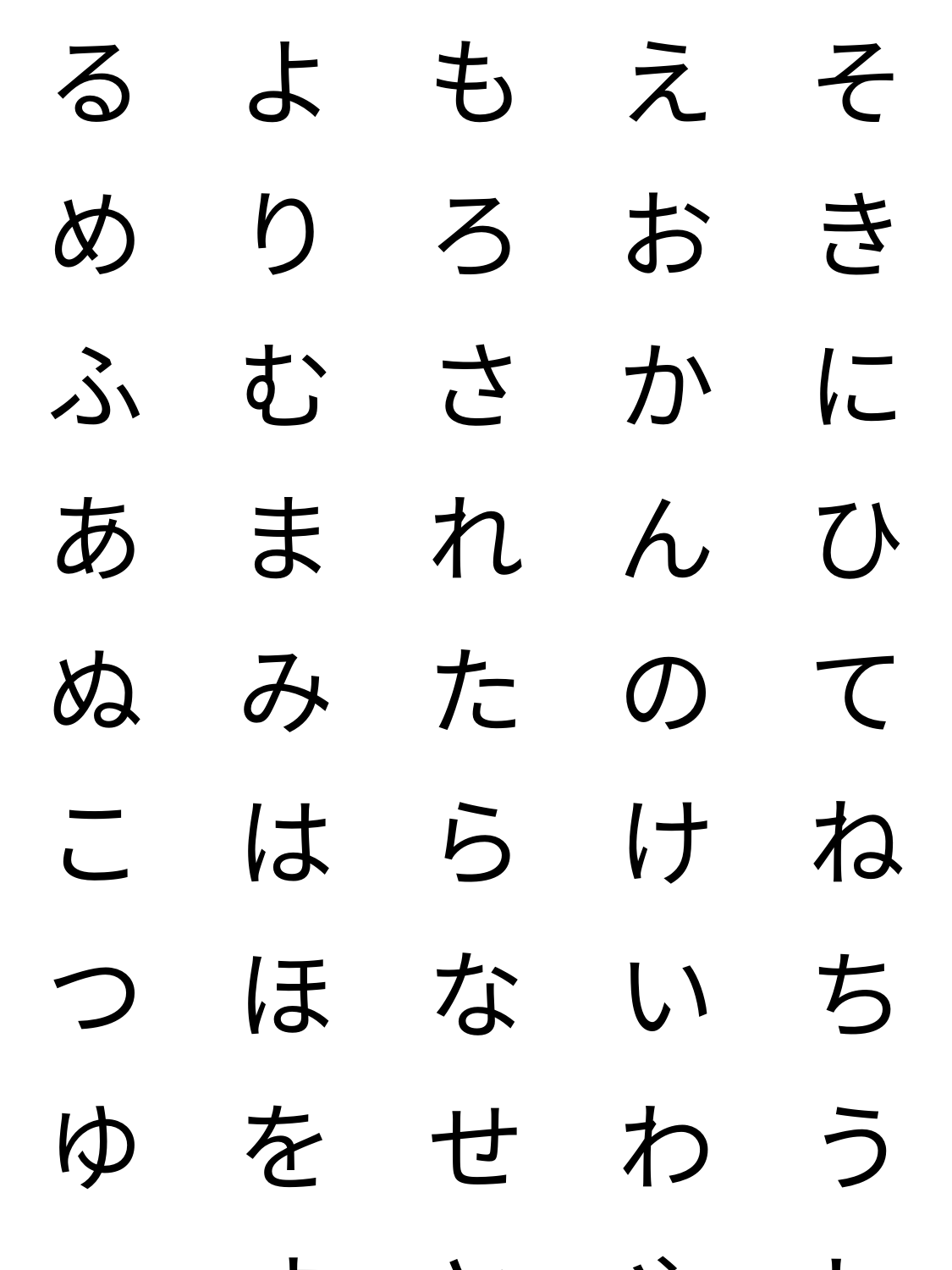

| る | よ | も | え | そ |
| --- | --- | --- | --- | --- |
| め | り | ろ | お | き |
| ふ | む | さ | か | に |
| あ | ま | れ | ん | ひ |
| ぬ | み | た | の | て |
| こ | は | ら | け | ね |
| つ | ほ | な | い | ち |
| ゆ | を | せ | わ | う |
| へ | す | と | や | し |